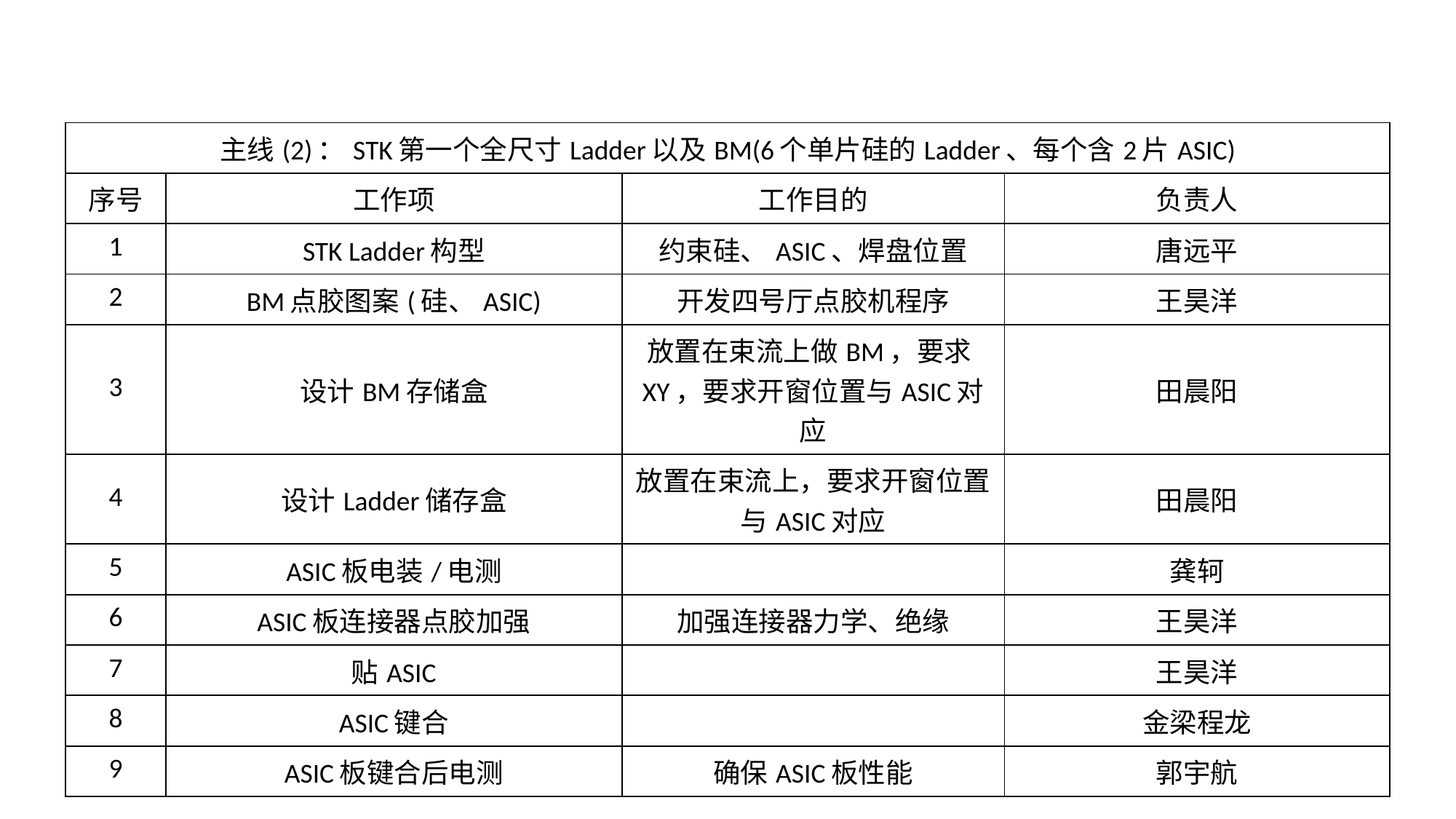

| 主线(2)：STK第一个全尺寸Ladder以及BM(6个单片硅的Ladder、每个含2片ASIC) |  |  |  |
| --- | --- | --- | --- |
| 序号 | 工作项 | 工作目的 | 负责人 |
| 1 | STK Ladder构型 | 约束硅、ASIC、焊盘位置 | 唐远平 |
| 2 | BM点胶图案(硅、ASIC) | 开发四号厅点胶机程序 | 王昊洋 |
| 3 | 设计BM存储盒 | 放置在束流上做BM，要求XY，要求开窗位置与ASIC对应 | 田晨阳 |
| 4 | 设计Ladder储存盒 | 放置在束流上，要求开窗位置与ASIC对应 | 田晨阳 |
| 5 | ASIC板电装/电测 |  | 龚轲 |
| 6 | ASIC板连接器点胶加强 | 加强连接器力学、绝缘 | 王昊洋 |
| 7 | 贴ASIC |  | 王昊洋 |
| 8 | ASIC键合 |  | 金梁程龙 |
| 9 | ASIC板键合后电测 | 确保ASIC板性能 | 郭宇航 |